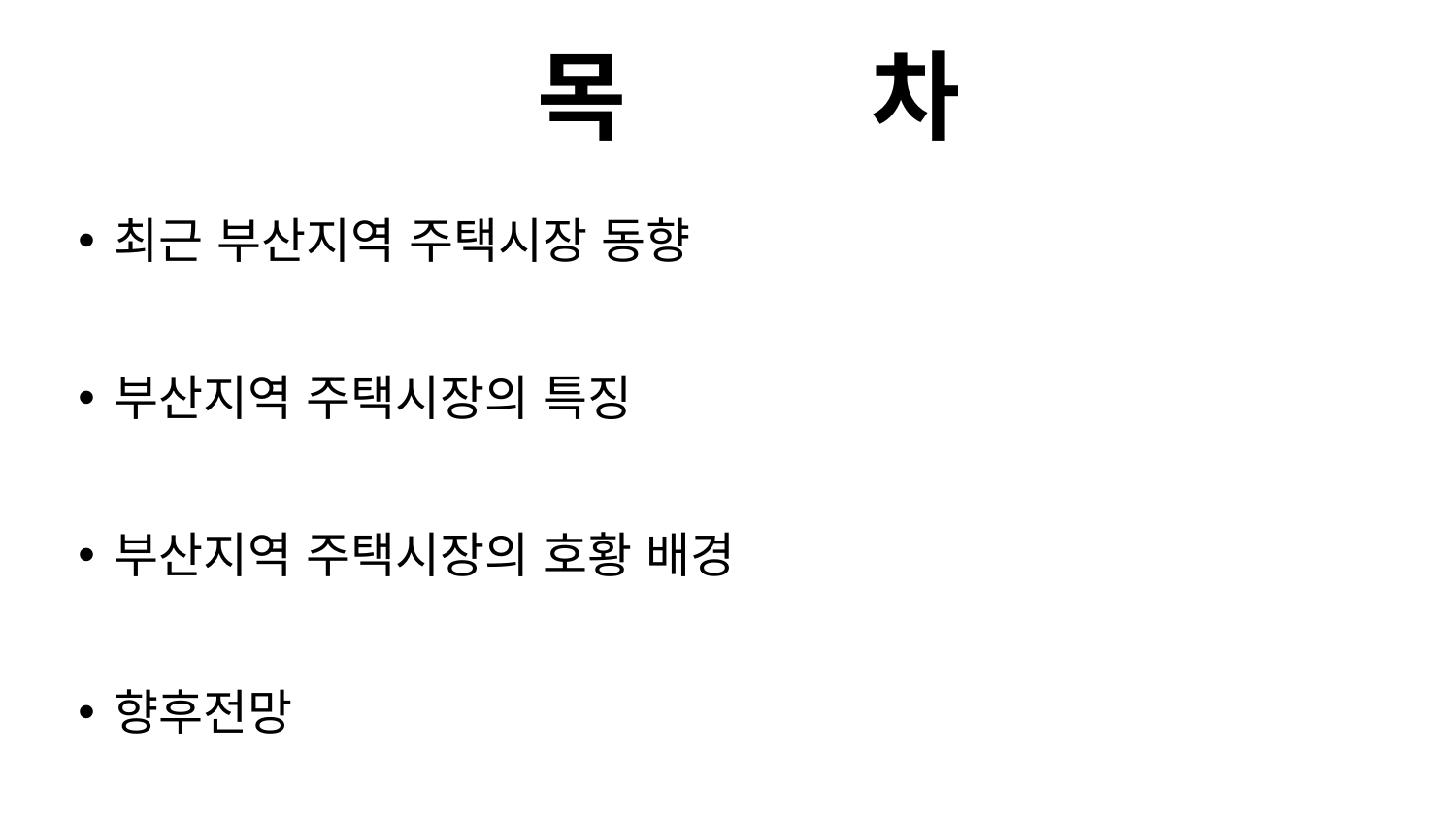

# 목         차

최근 부산지역 주택시장 동향

부산지역 주택시장의 특징

부산지역 주택시장의 호황 배경

향후전망